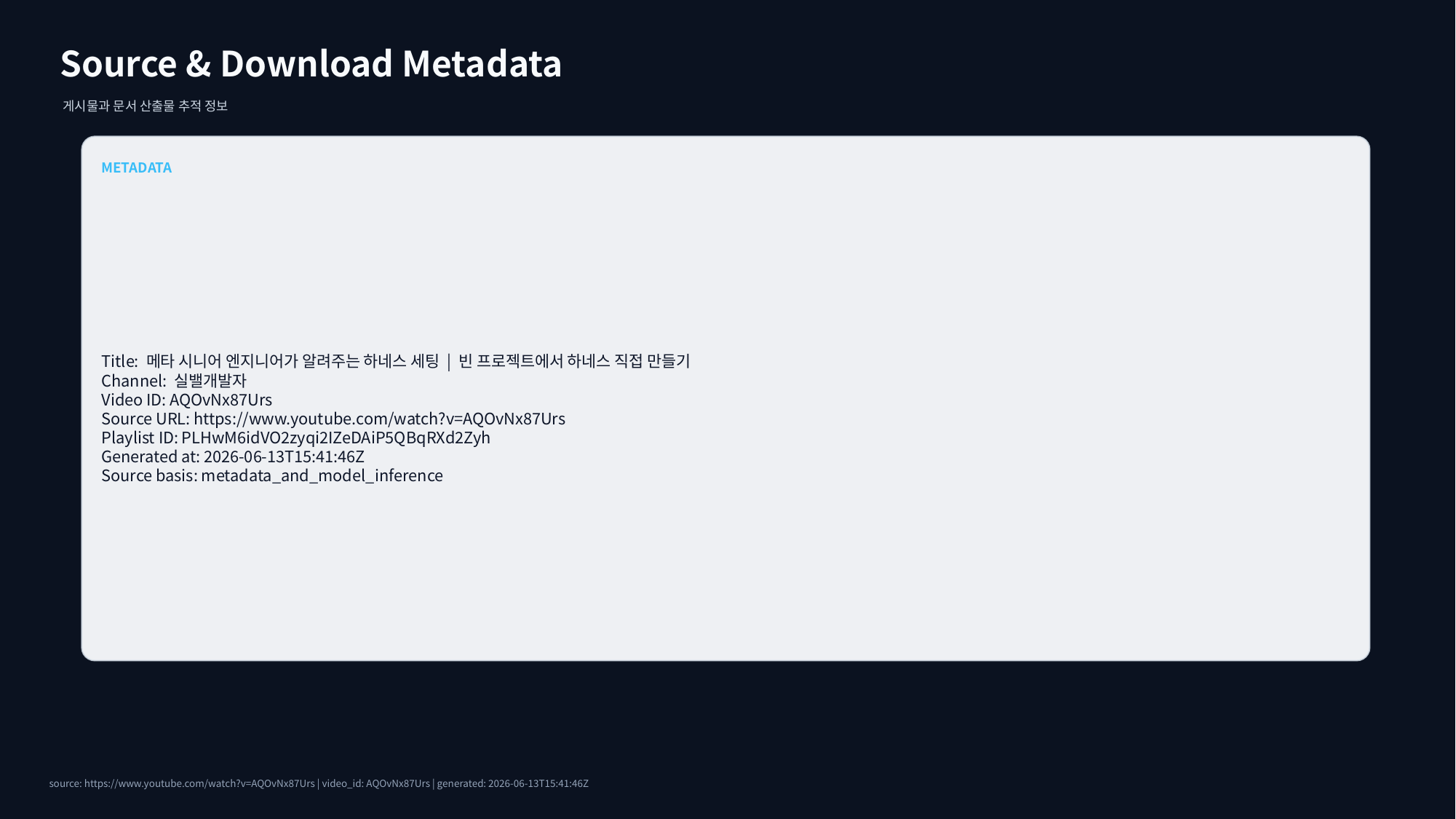

Source & Download Metadata
게시물과 문서 산출물 추적 정보

METADATA
Title: 메타 시니어 엔지니어가 알려주는 하네스 세팅 | 빈 프로젝트에서 하네스 직접 만들기
Channel: 실밸개발자
Video ID: AQOvNx87Urs
Source URL: https://www.youtube.com/watch?v=AQOvNx87Urs
Playlist ID: PLHwM6idVO2zyqi2IZeDAiP5QBqRXd2Zyh
Generated at: 2026-06-13T15:41:46Z
Source basis: metadata_and_model_inference
source: https://www.youtube.com/watch?v=AQOvNx87Urs | video_id: AQOvNx87Urs | generated: 2026-06-13T15:41:46Z